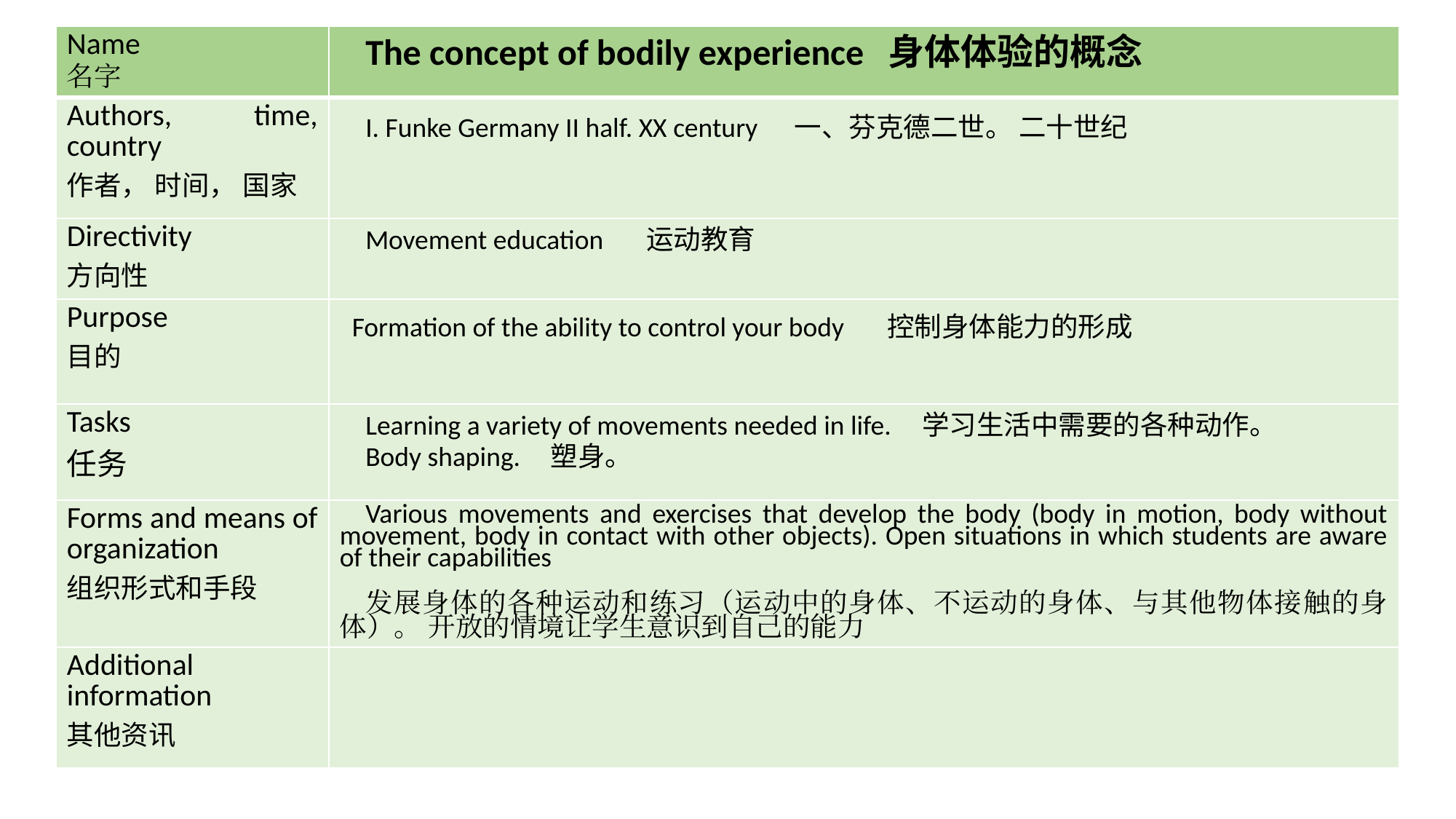

| Name 名字 | The concept of bodily experience 身体体验的概念 |
| --- | --- |
| Authors, time, country 作者， 时间， 国家 | I. Funke Germany II half. XX century 一、芬克德二世。 二十世纪 |
| Directivity 方向性 | Movement education 运动教育 |
| Purpose 目的 | Formation of the ability to control your body 控制身体能力的形成 |
| Tasks 任务 | Learning a variety of movements needed in life. 学习生活中需要的各种动作。 Body shaping. 塑身。 |
| Forms and means of organization 组织形式和手段 | Various movements and exercises that develop the body (body in motion, body without movement, body in contact with other objects). Open situations in which students are aware of their capabilities 发展身体的各种运动和练习（运动中的身体、不运动的身体、与其他物体接触的身体）。 开放的情境让学生意识到自己的能力 |
| Additional information 其他资讯 |  |
# 空白演示
单击输入您的封面副标题